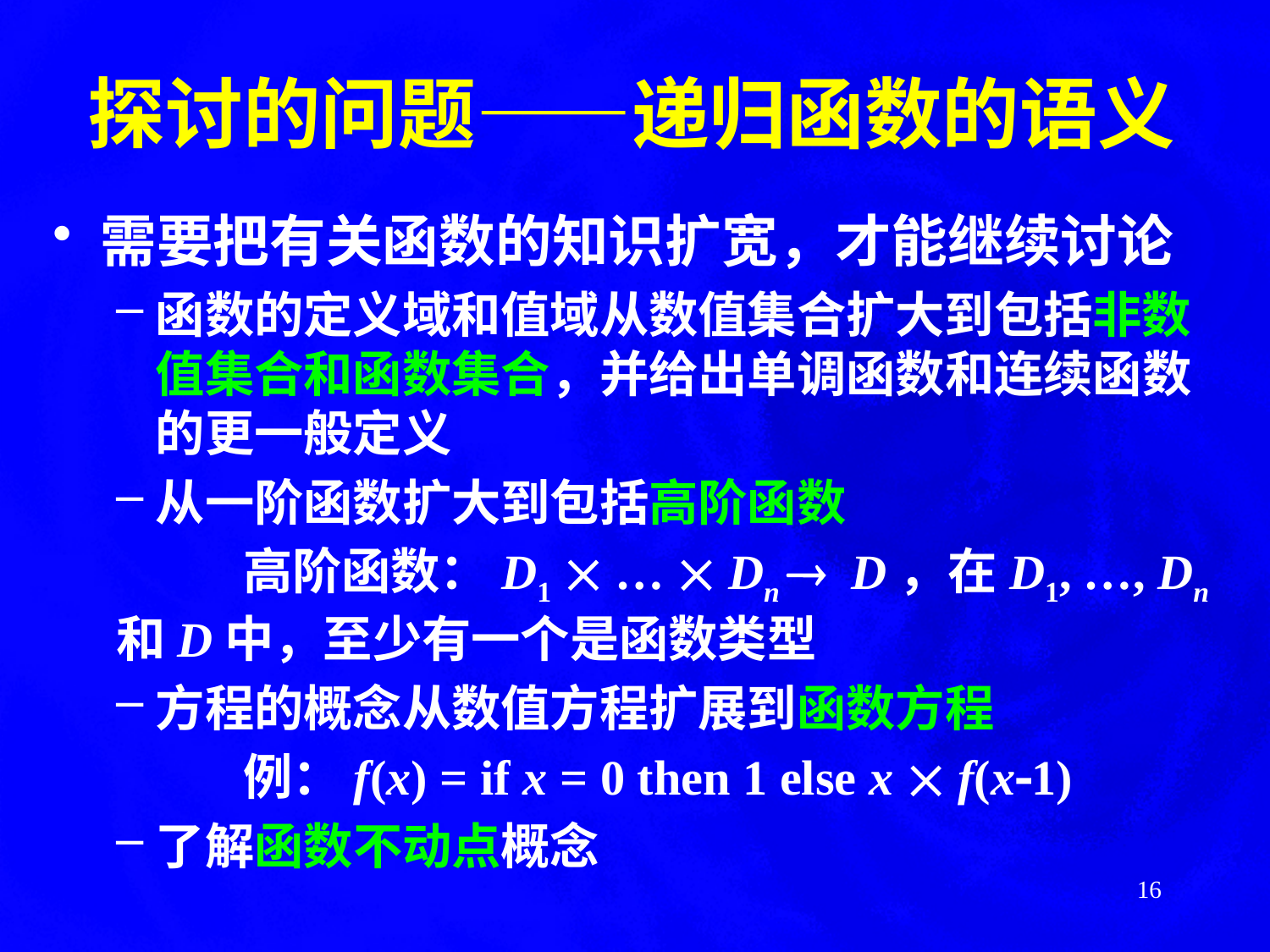

# 探讨的问题——递归函数的语义
需要把有关函数的知识扩宽，才能继续讨论
函数的定义域和值域从数值集合扩大到包括非数值集合和函数集合，并给出单调函数和连续函数的更一般定义
从一阶函数扩大到包括高阶函数
	高阶函数：D1 × … × Dn →  D，在D1, …, Dn和D中，至少有一个是函数类型
方程的概念从数值方程扩展到函数方程
	例：f(x) = if x = 0 then 1 else x × f(x−1)
了解函数不动点概念
16